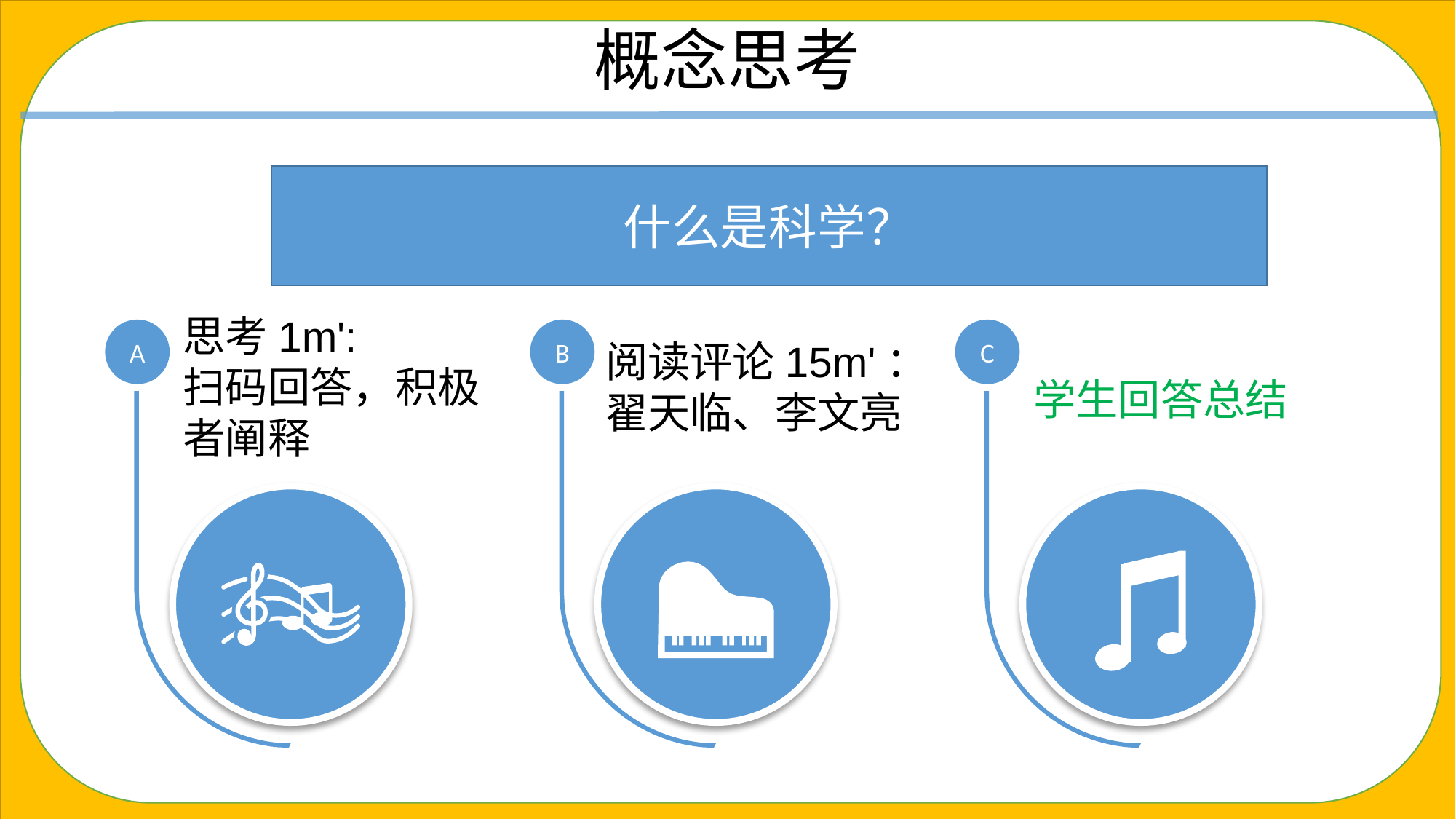

# 概念思考
什么是科学？
思考1m':
扫码回答，积极者阐释
阅读评论15m'：
翟天临、李文亮
学生回答总结
A
B
C